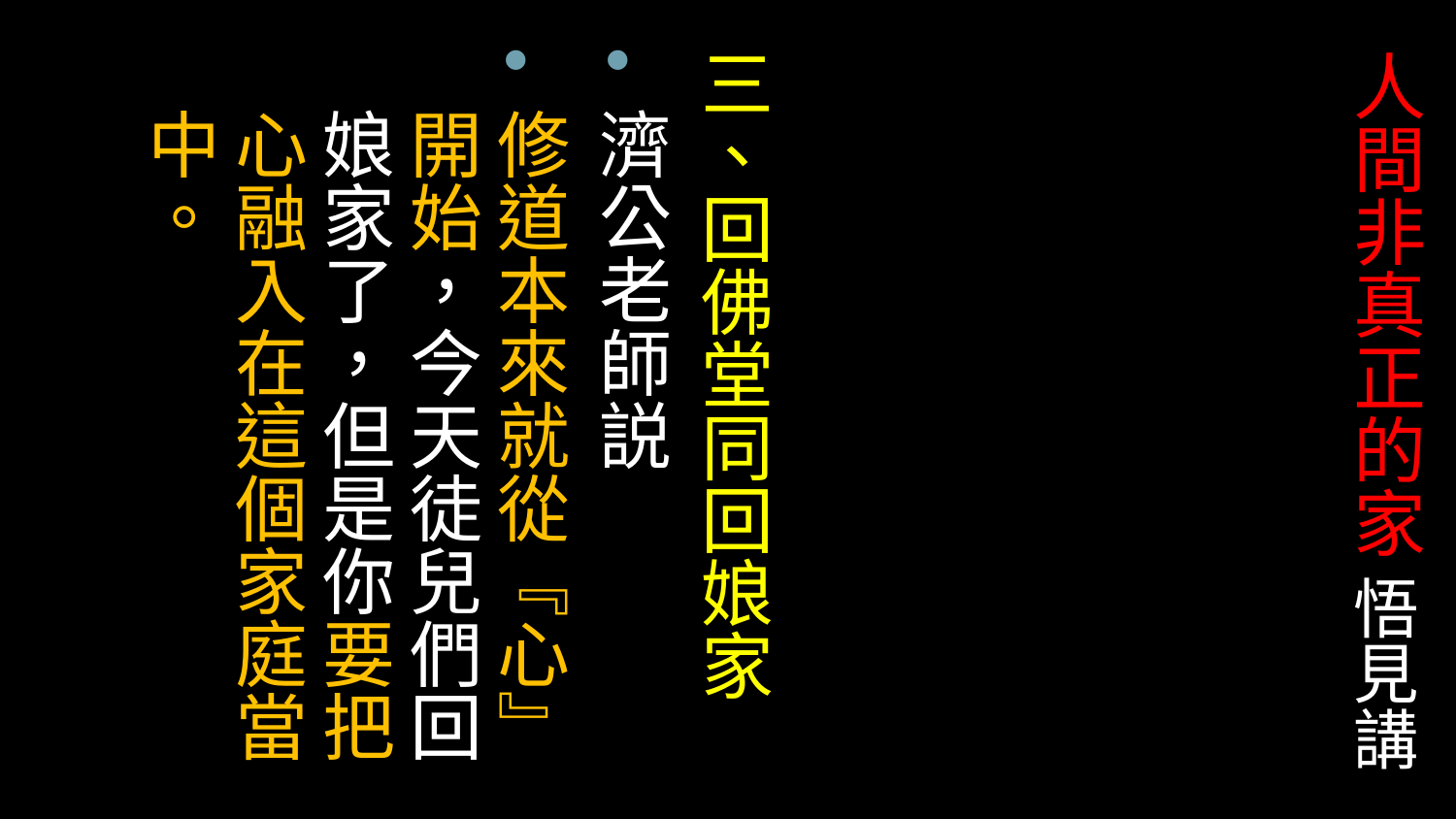

三、回佛堂同回娘家
濟公老師説
修道本來就從『心』開始，今天徒兒們回娘家了，但是你要把心融入在這個家庭當中。

# 人間非真正的家 悟見講